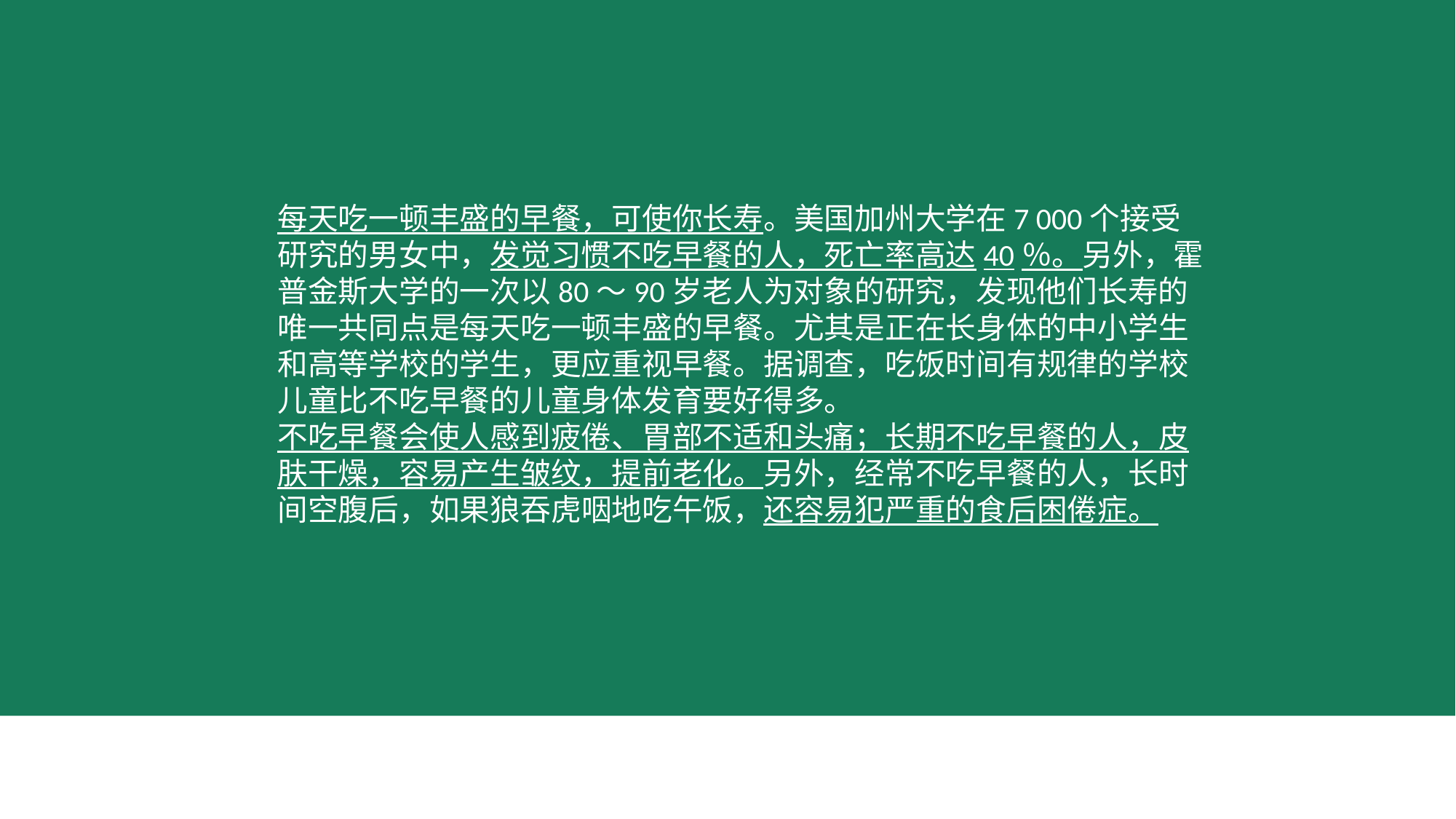

每天吃一顿丰盛的早餐，可使你长寿。美国加州大学在7 000个接受研究的男女中，发觉习惯不吃早餐的人，死亡率高达40％。另外，霍普金斯大学的一次以80～90岁老人为对象的研究，发现他们长寿的唯一共同点是每天吃一顿丰盛的早餐。尤其是正在长身体的中小学生和高等学校的学生，更应重视早餐。据调查，吃饭时间有规律的学校儿童比不吃早餐的儿童身体发育要好得多。
不吃早餐会使人感到疲倦、胃部不适和头痛；长期不吃早餐的人，皮肤干燥，容易产生皱纹，提前老化。另外，经常不吃早餐的人，长时间空腹后，如果狼吞虎咽地吃午饭，还容易犯严重的食后困倦症。